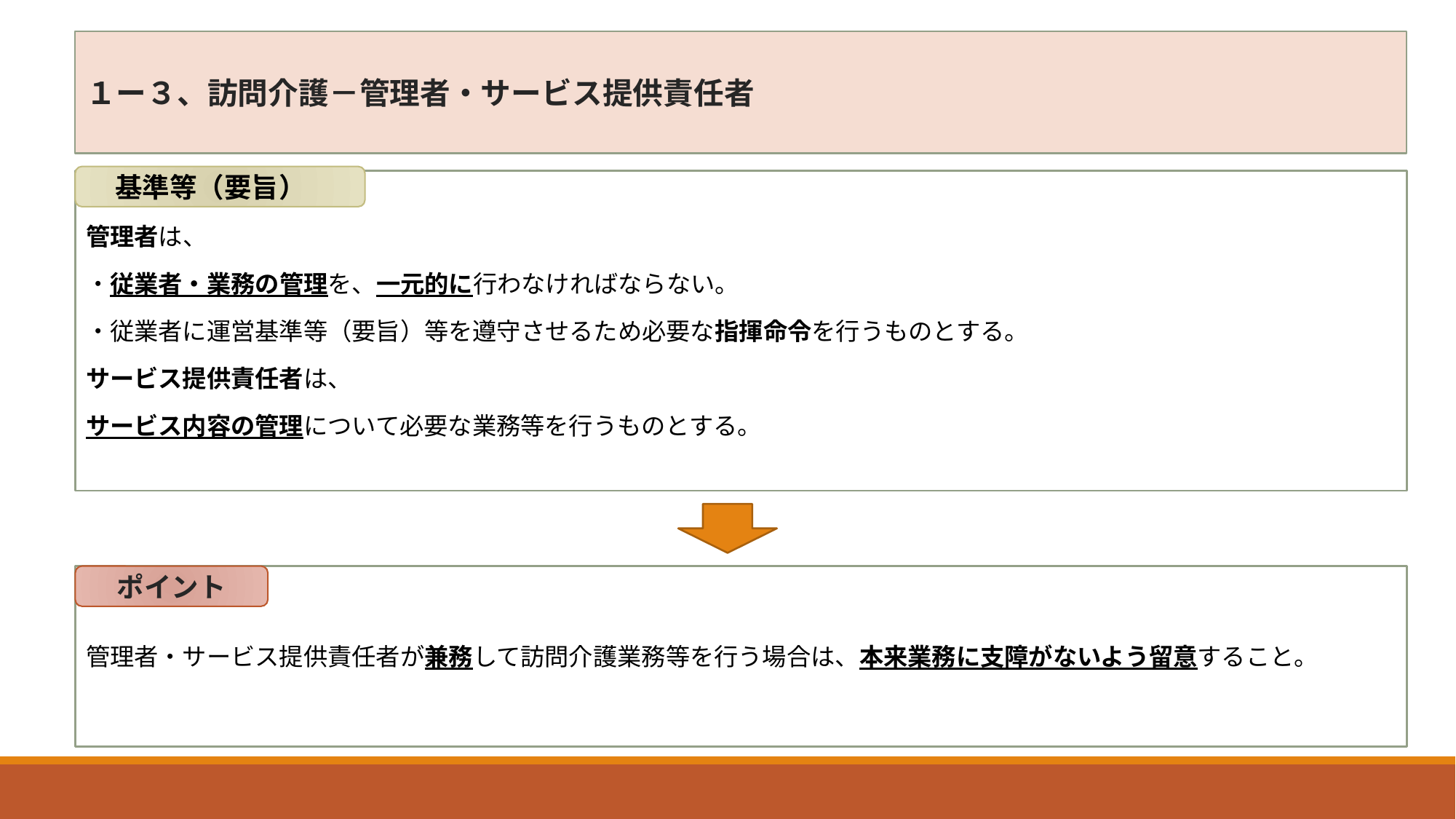

１ー３、訪問介護－管理者・サービス提供責任者
　基準等（要旨）
管理者は、
・従業者・業務の管理を、一元的に行わなければならない。
・従業者に運営基準等（要旨）等を遵守させるため必要な指揮命令を行うものとする。
サービス提供責任者は、
サービス内容の管理について必要な業務等を行うものとする。

管理者・サービス提供責任者が兼務して訪問介護業務等を行う場合は、本来業務に支障がないよう留意すること。
ポイント